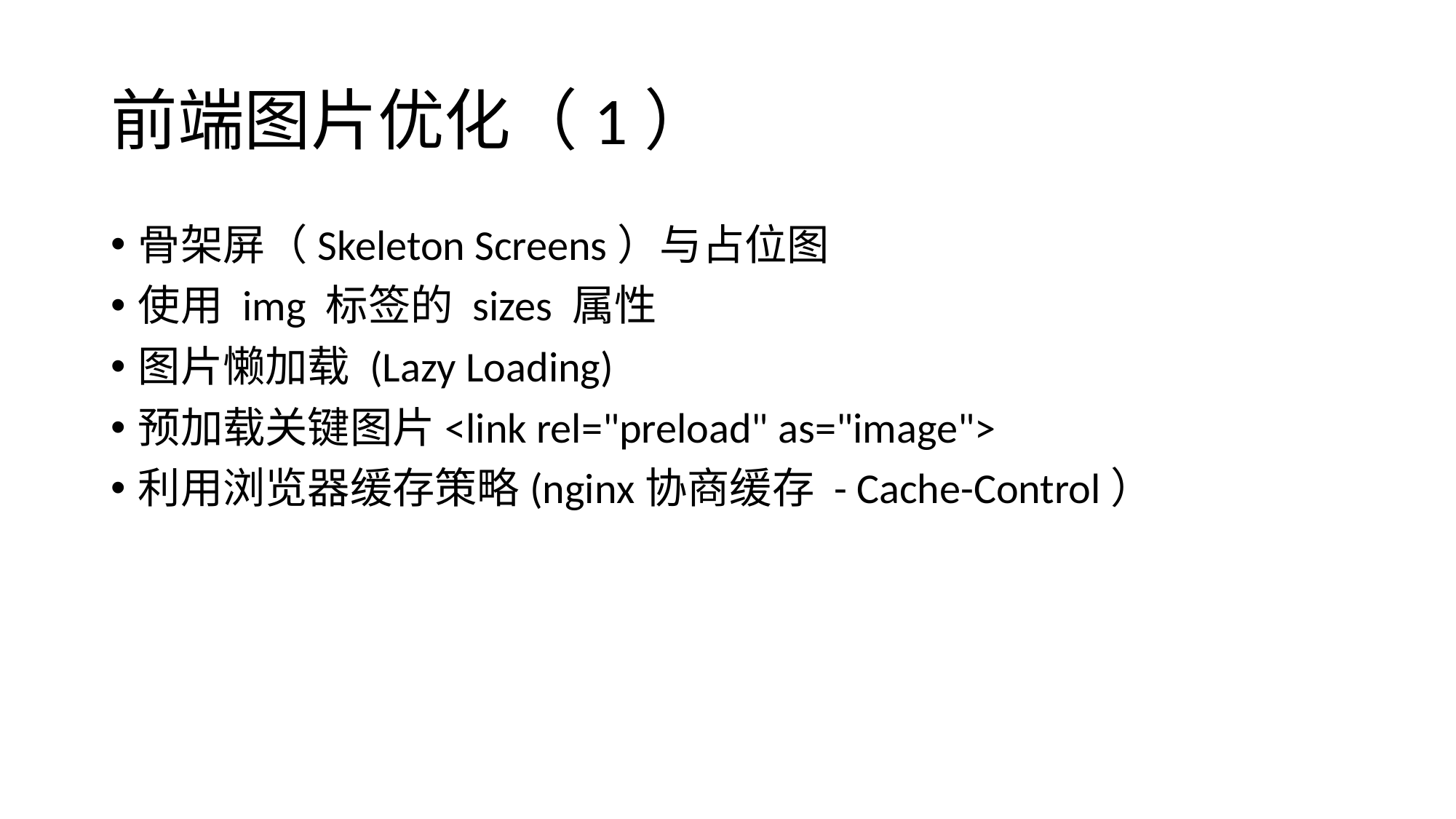

# 前端图片优化（1）
骨架屏（Skeleton Screens）与占位图
使用 img 标签的 sizes 属性
图片懒加载 (Lazy Loading)
预加载关键图片<link rel="preload" as="image">
利用浏览器缓存策略(nginx协商缓存 - Cache-Control）